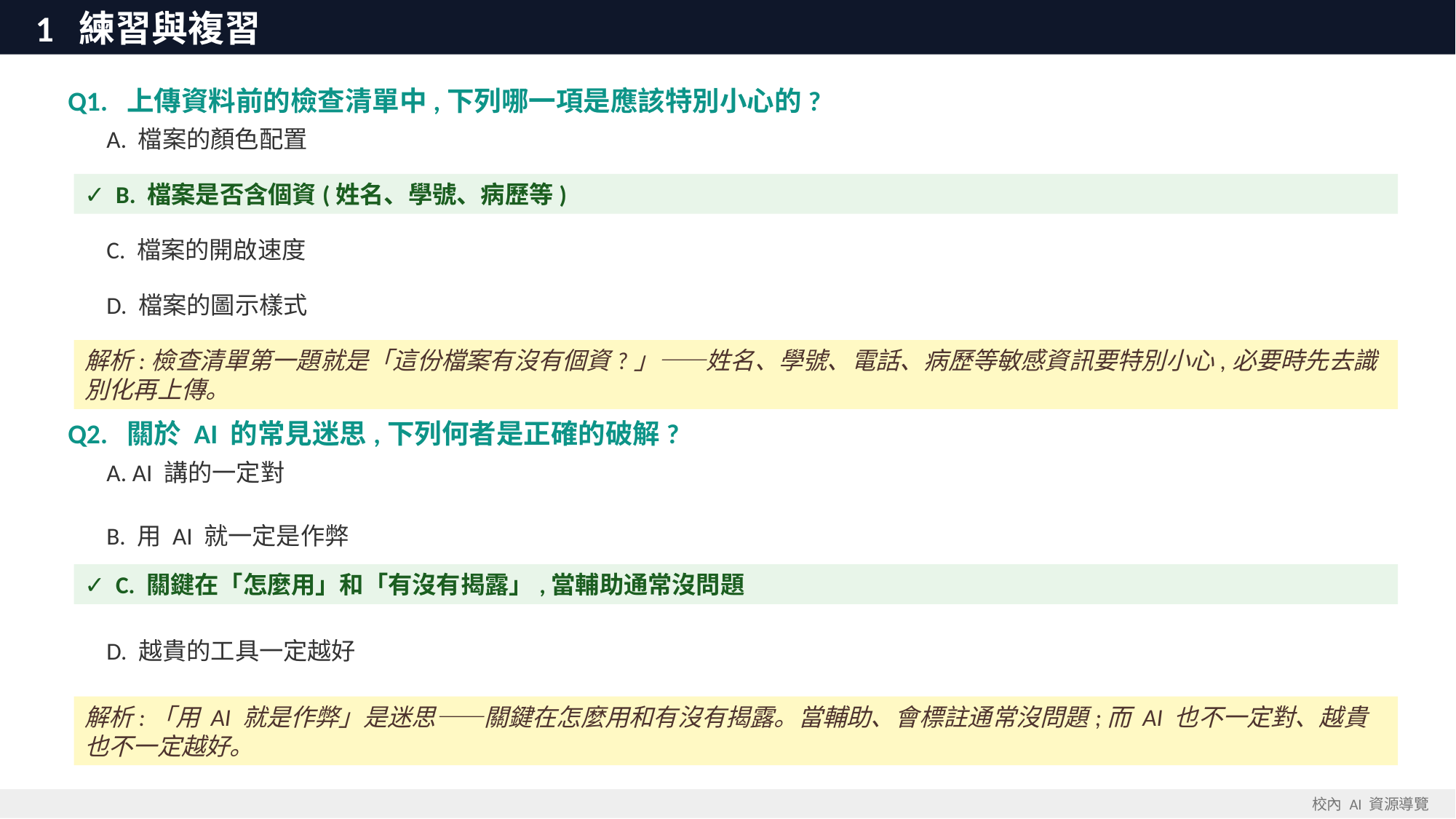

1  練習與複習
Q1.  上傳資料前的檢查清單中,下列哪一項是應該特別小心的?
    A. 檔案的顏色配置
✓  B. 檔案是否含個資(姓名、學號、病歷等)
    C. 檔案的開啟速度
    D. 檔案的圖示樣式
解析:檢查清單第一題就是「這份檔案有沒有個資?」——姓名、學號、電話、病歷等敏感資訊要特別小心,必要時先去識別化再上傳。
Q2.  關於 AI 的常見迷思,下列何者是正確的破解?
    A. AI 講的一定對
    B. 用 AI 就一定是作弊
✓  C. 關鍵在「怎麼用」和「有沒有揭露」,當輔助通常沒問題
    D. 越貴的工具一定越好
解析:「用 AI 就是作弊」是迷思——關鍵在怎麼用和有沒有揭露。當輔助、會標註通常沒問題;而 AI 也不一定對、越貴也不一定越好。
校內 AI 資源導覽